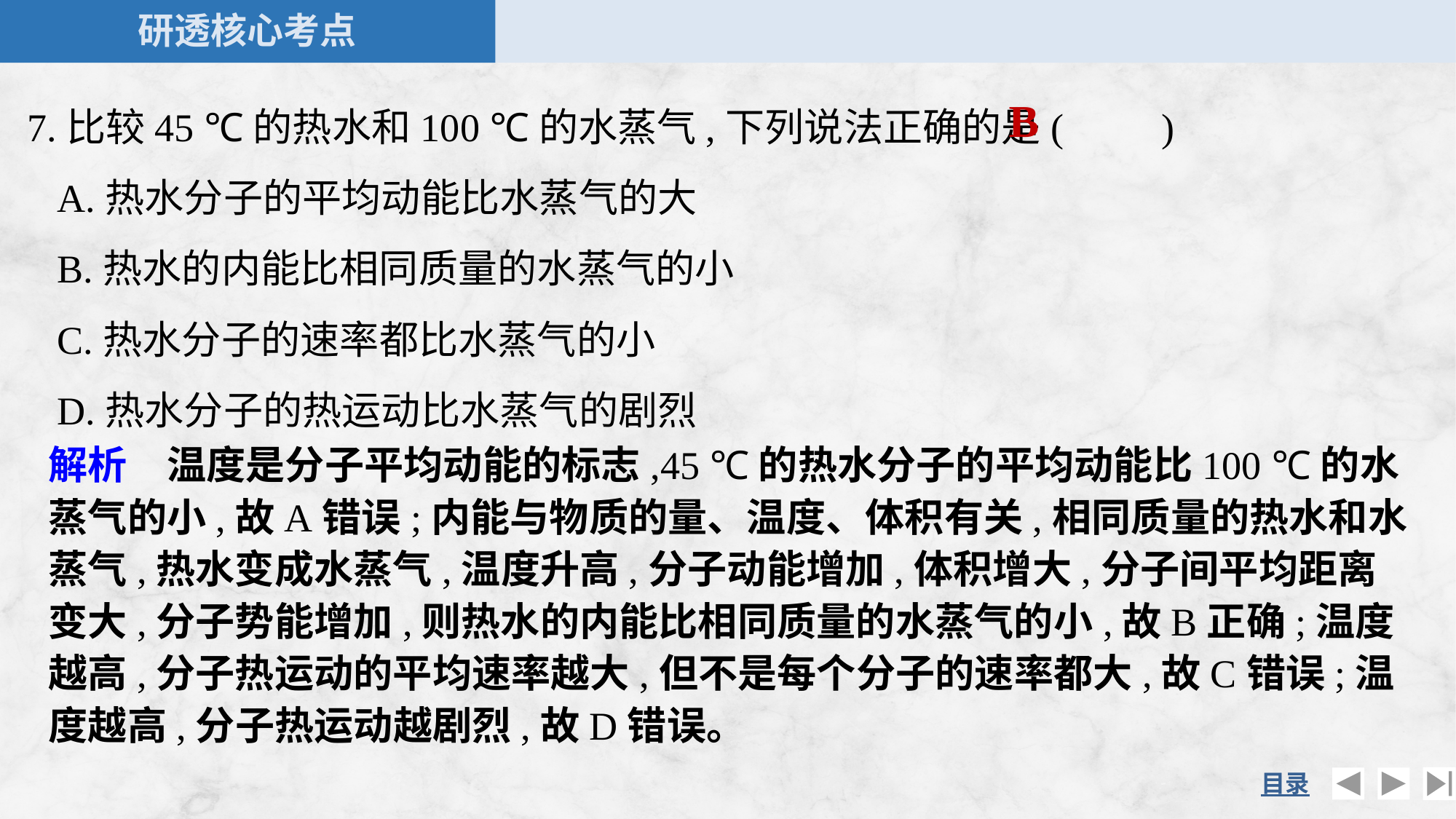

7.比较45 ℃的热水和100 ℃的水蒸气,下列说法正确的是(　　)
A.热水分子的平均动能比水蒸气的大
B.热水的内能比相同质量的水蒸气的小
C.热水分子的速率都比水蒸气的小
D.热水分子的热运动比水蒸气的剧烈
B
解析　温度是分子平均动能的标志,45 ℃的热水分子的平均动能比100 ℃的水蒸气的小,故A错误;内能与物质的量、温度、体积有关,相同质量的热水和水蒸气,热水变成水蒸气,温度升高,分子动能增加,体积增大,分子间平均距离变大,分子势能增加,则热水的内能比相同质量的水蒸气的小,故B正确;温度越高,分子热运动的平均速率越大,但不是每个分子的速率都大,故C错误;温度越高,分子热运动越剧烈,故D错误。